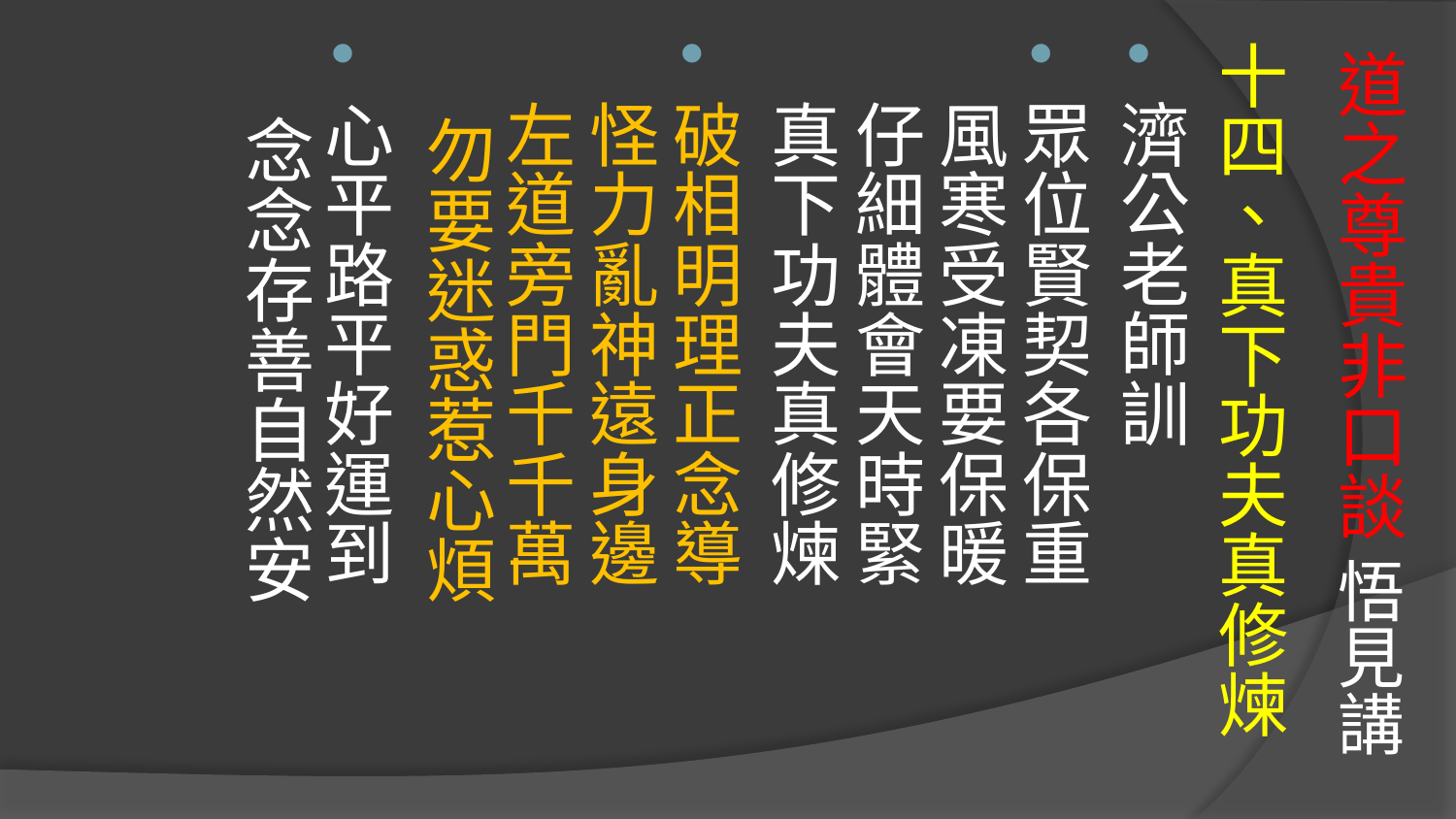

# 道之尊貴非口談 悟見講
十四、真下功夫真修煉
濟公老師訓
眾位賢契各保重　     風寒受凍要保暖
仔細體會天時緊　      真下功夫真修煉
破相明理正念導　    怪力亂神遠身邊
左道旁門千千萬　          勿要迷惑惹心煩
心平路平好運到　          念念存善自然安